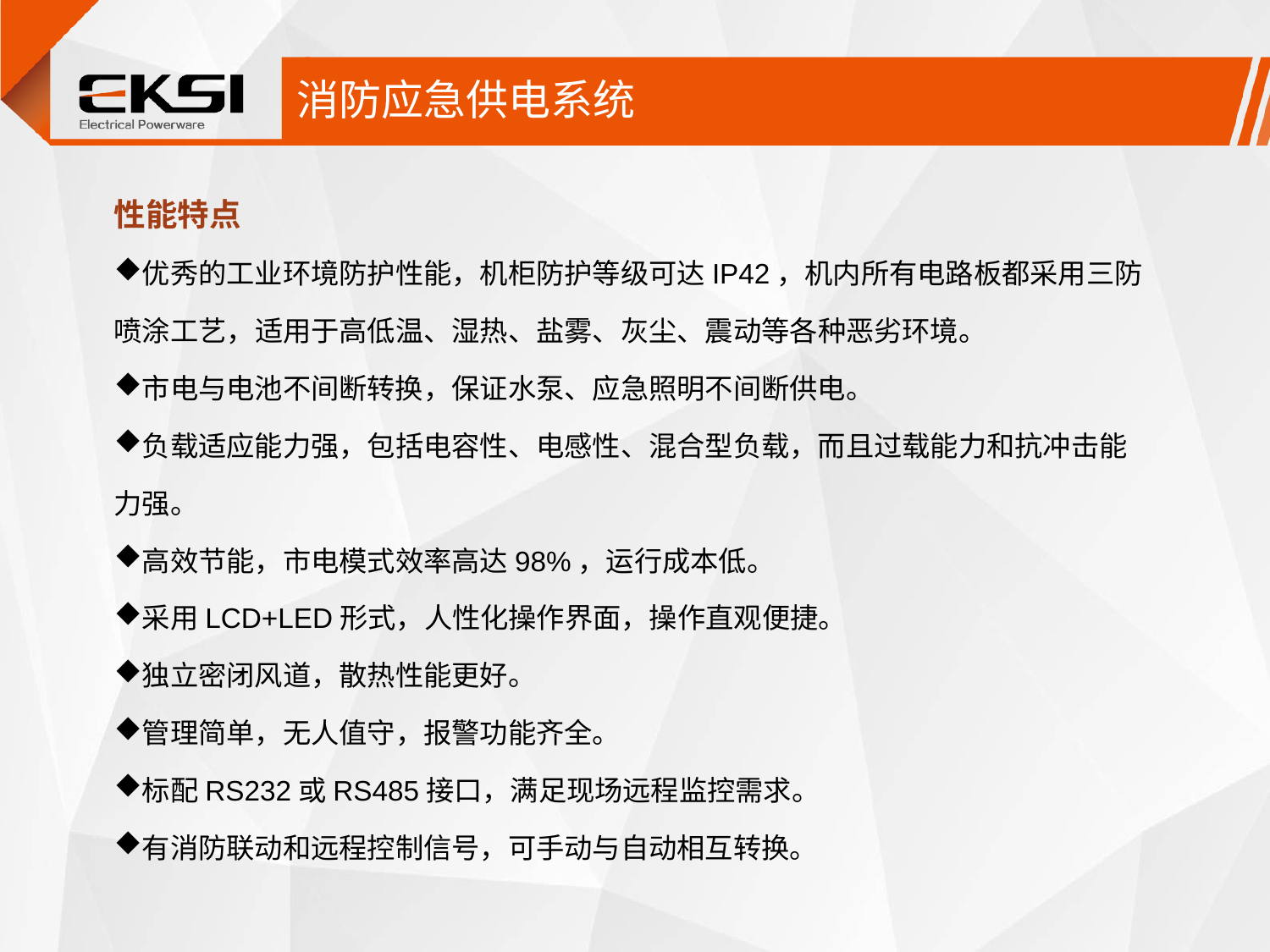

# 消防应急供电系统
性能特点
优秀的工业环境防护性能，机柜防护等级可达IP42，机内所有电路板都采用三防喷涂工艺，适用于高低温、湿热、盐雾、灰尘、震动等各种恶劣环境。
市电与电池不间断转换，保证水泵、应急照明不间断供电。
负载适应能力强，包括电容性、电感性、混合型负载，而且过载能力和抗冲击能力强。
高效节能，市电模式效率高达98%，运行成本低。
采用LCD+LED形式，人性化操作界面，操作直观便捷。
独立密闭风道，散热性能更好。
管理简单，无人值守，报警功能齐全。
标配RS232或RS485接口，满足现场远程监控需求。
有消防联动和远程控制信号，可手动与自动相互转换。